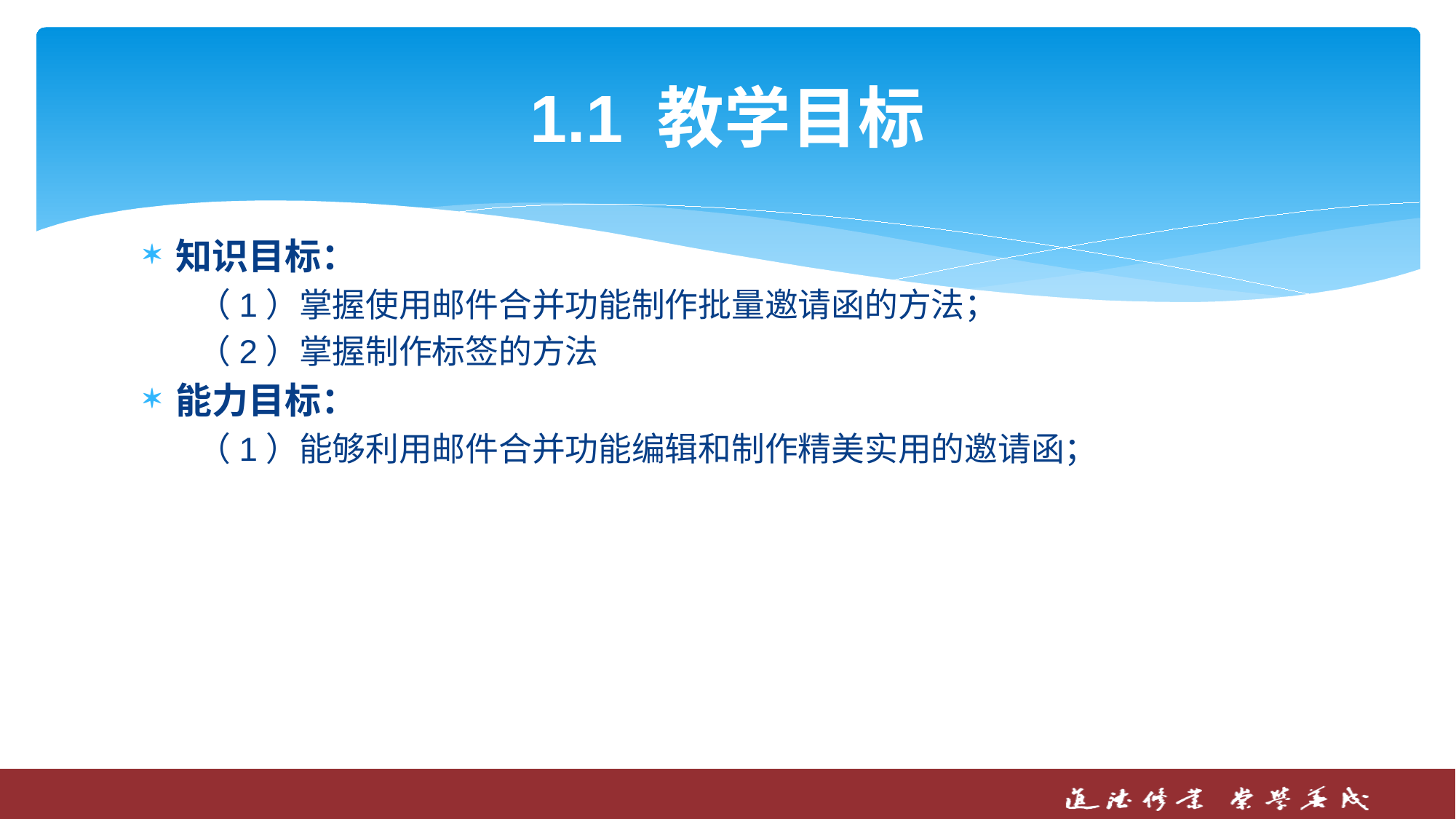

# 1.1 教学目标
知识目标：
（1）掌握使用邮件合并功能制作批量邀请函的方法；
（2）掌握制作标签的方法
能力目标：
（1）能够利用邮件合并功能编辑和制作精美实用的邀请函；